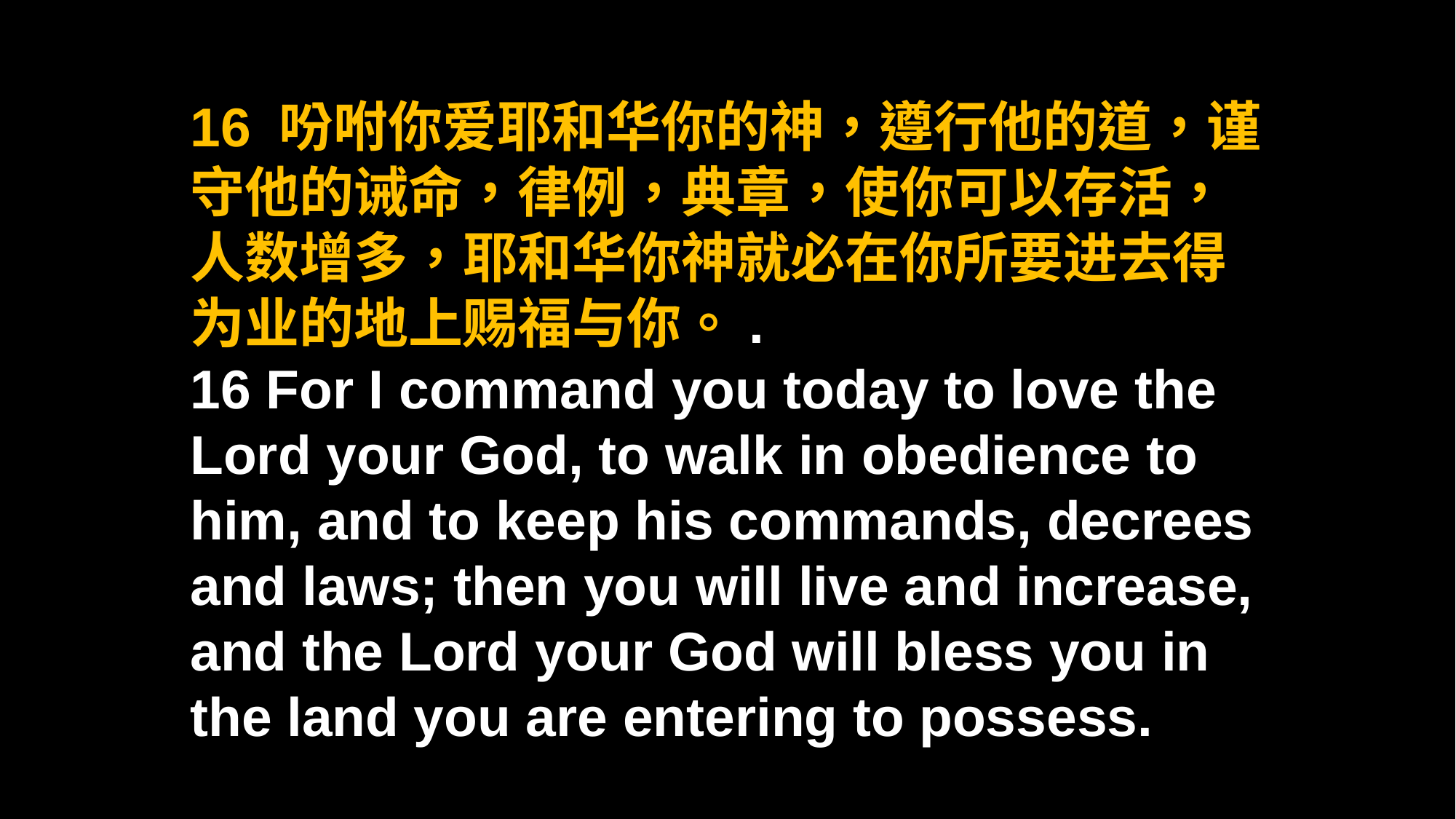

16 吩咐你爱耶和华你的神，遵行他的道，谨守他的诫命，律例，典章，使你可以存活，人数增多，耶和华你神就必在你所要进去得为业的地上赐福与你。.
16 For I command you today to love the Lord your God, to walk in obedience to him, and to keep his commands, decrees and laws; then you will live and increase, and the Lord your God will bless you in the land you are entering to possess.